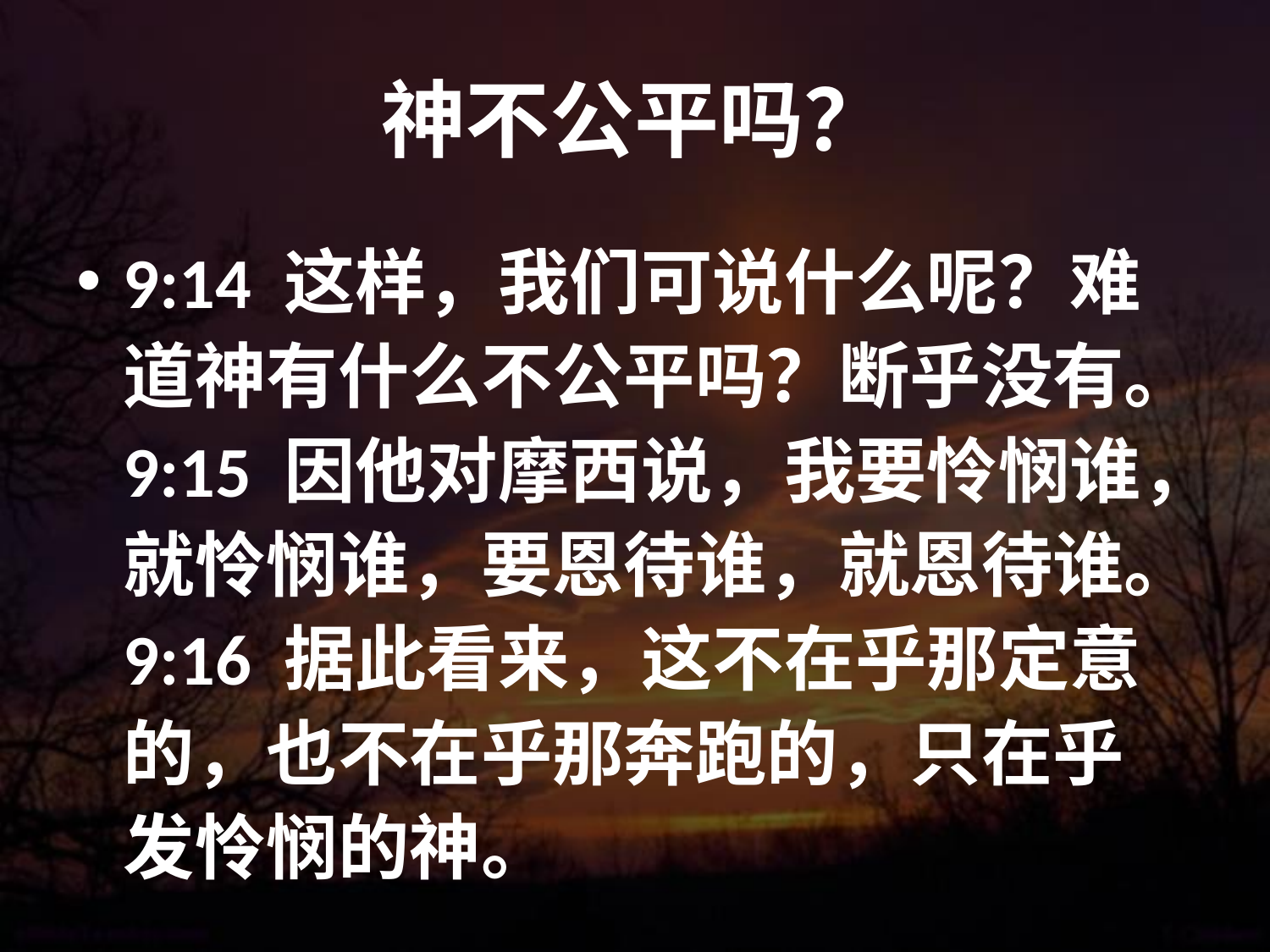

# 神不公平吗？
9:14 这样，我们可说什么呢？难道神有什么不公平吗？断乎没有。9:15 因他对摩西说，我要怜悯谁，就怜悯谁，要恩待谁，就恩待谁。9:16 据此看来，这不在乎那定意的，也不在乎那奔跑的，只在乎发怜悯的神。